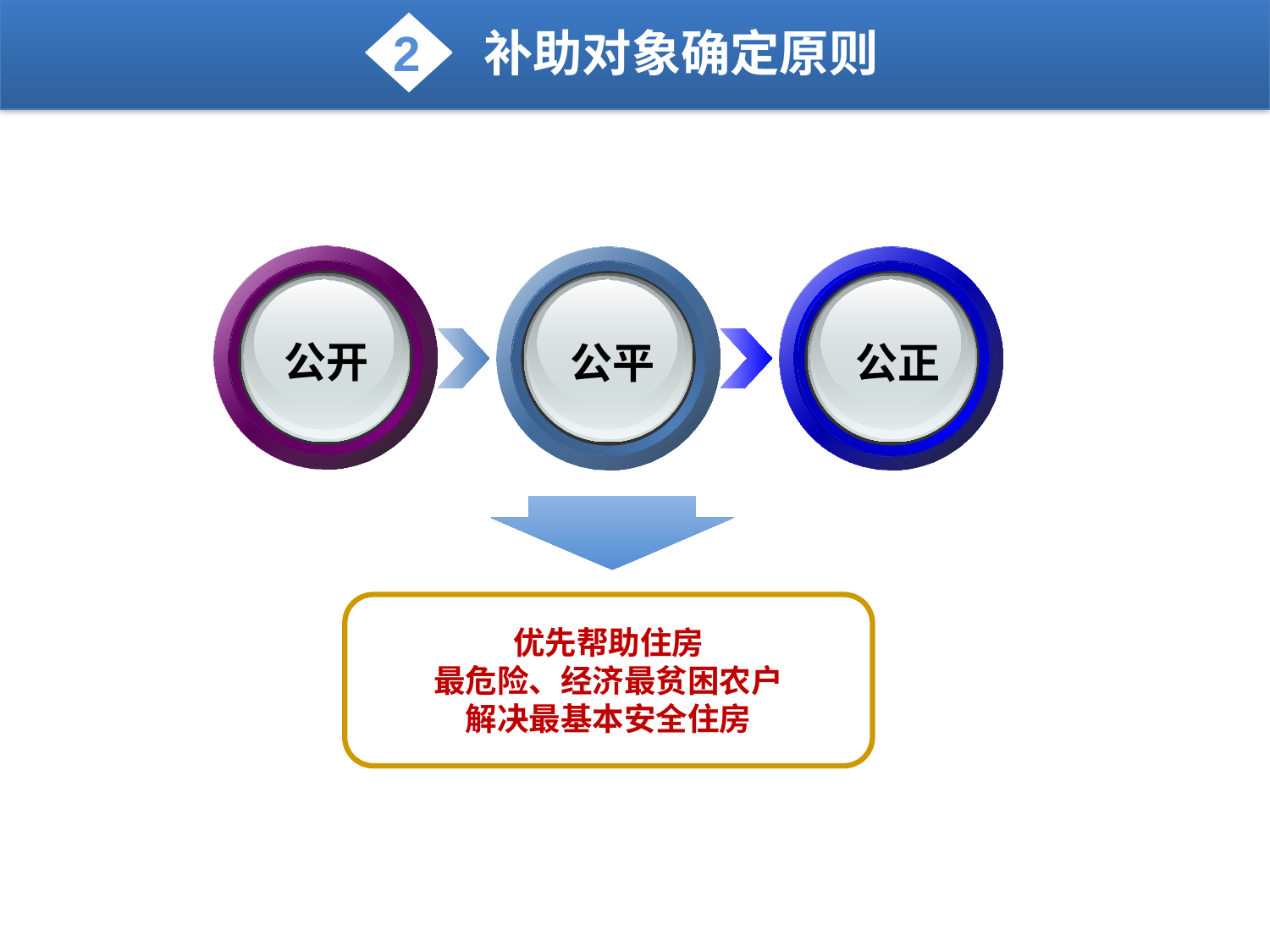

2
补助对象确定原则

公开

公平

公正

优先帮助住房
最危险、经济最贫困农户
解决最基本安全住房